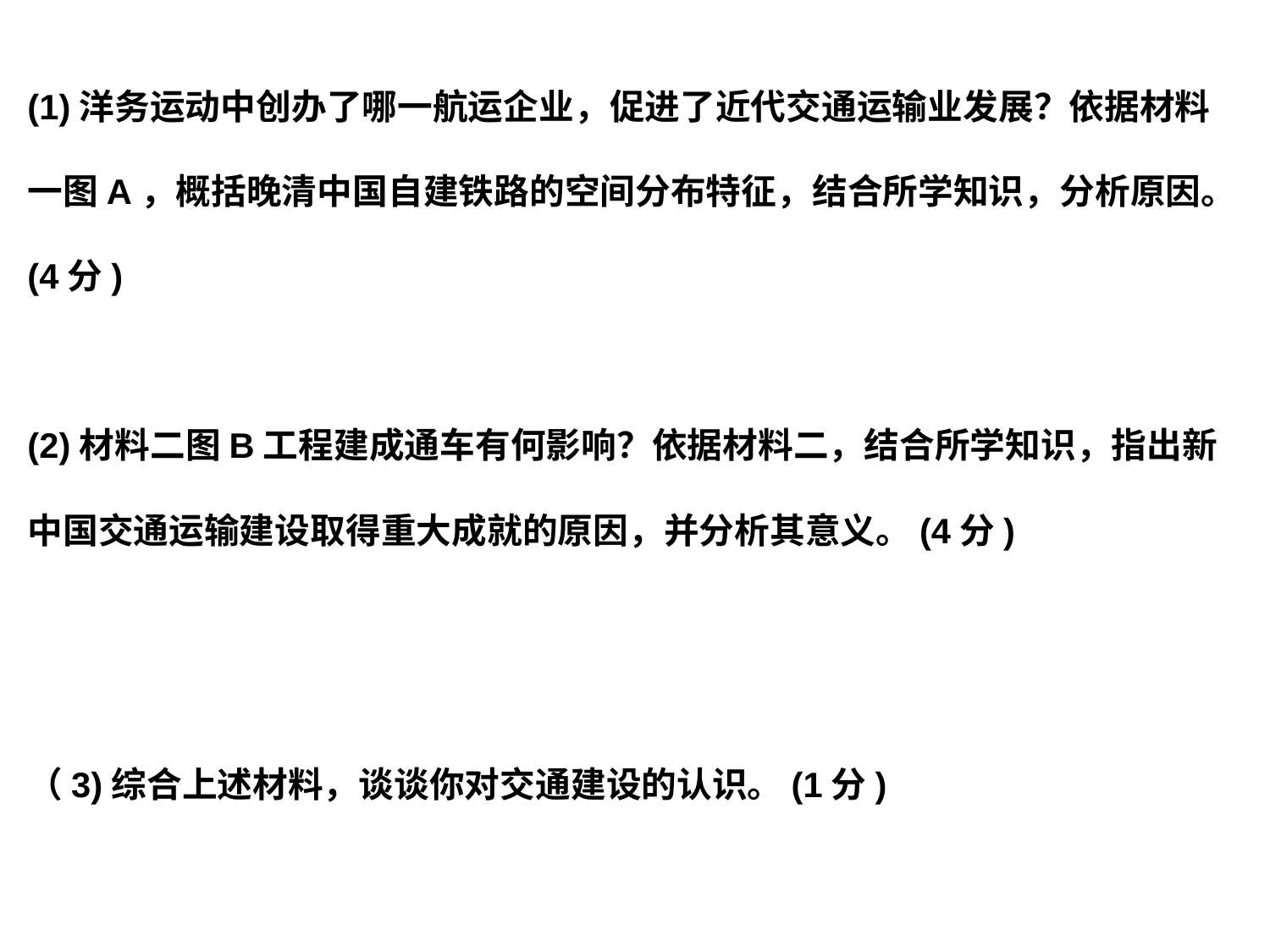

(1)洋务运动中创办了哪一航运企业，促进了近代交通运输业发展？依据材料一图A，概括晚清中国自建铁路的空间分布特征，结合所学知识，分析原因。(4分)

(2)材料二图B工程建成通车有何影响？依据材料二，结合所学知识，指出新中国交通运输建设取得重大成就的原因，并分析其意义。(4分)

（3)综合上述材料，谈谈你对交通建设的认识。(1分)